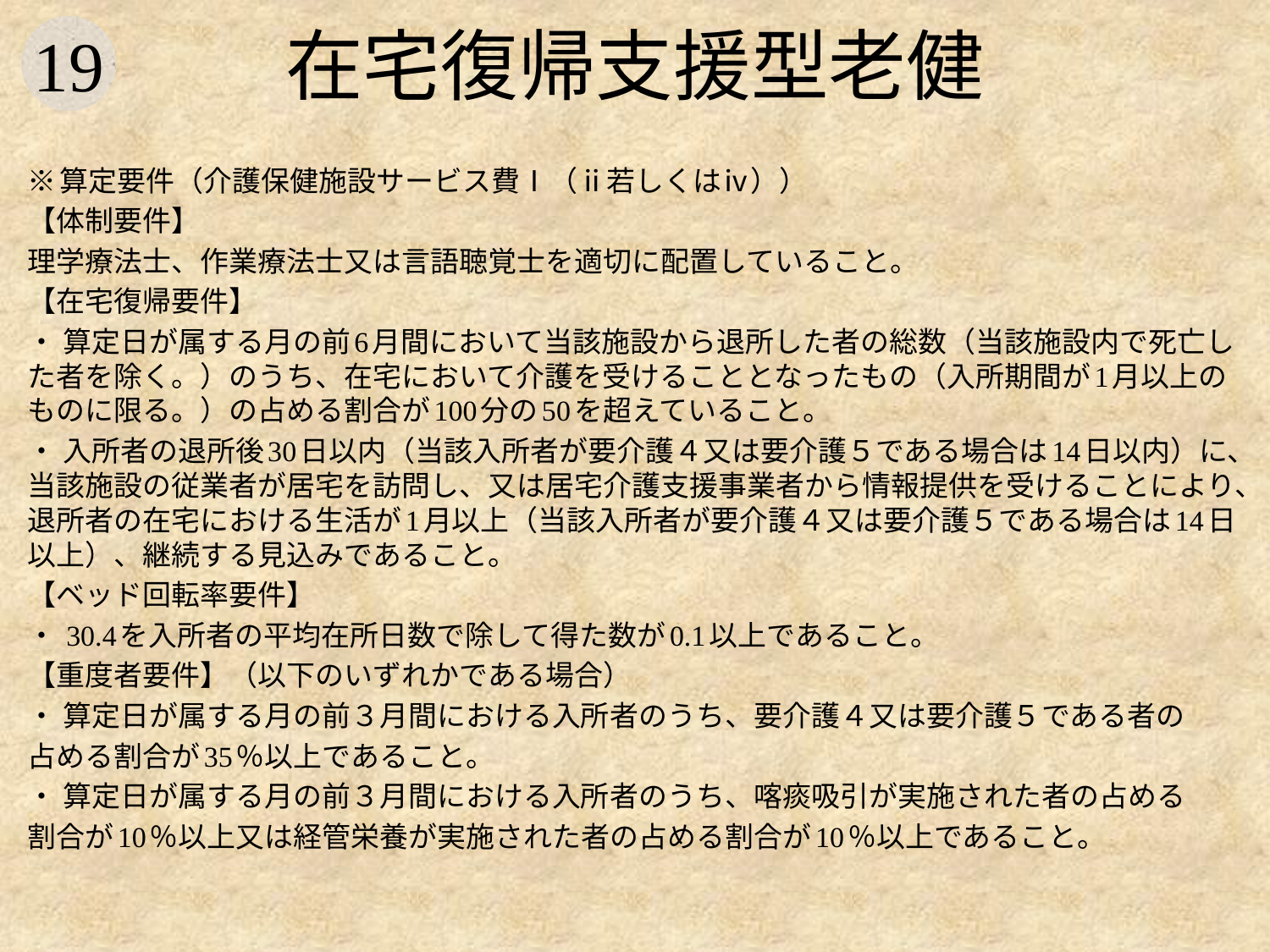

# 在宅復帰支援型老健
※算定要件（介護保健施設サービス費Ⅰ（ⅱ若しくはⅳ））
【体制要件】
理学療法士、作業療法士又は言語聴覚士を適切に配置していること。
【在宅復帰要件】
・ 算定日が属する月の前6月間において当該施設から退所した者の総数（当該施設内で死亡した者を除く。）のうち、在宅において介護を受けることとなったもの（入所期間が1月以上のものに限る。）の占める割合が100分の50を超えていること。
・ 入所者の退所後30日以内（当該入所者が要介護４又は要介護５である場合は14日以内）に、当該施設の従業者が居宅を訪問し、又は居宅介護支援事業者から情報提供を受けることにより、退所者の在宅における生活が1月以上（当該入所者が要介護４又は要介護５である場合は14日以上）、継続する見込みであること。
【ベッド回転率要件】
・ 30.4を入所者の平均在所日数で除して得た数が0.1以上であること。
【重度者要件】（以下のいずれかである場合）
・ 算定日が属する月の前３月間における入所者のうち、要介護４又は要介護５である者の
占める割合が35％以上であること。
・ 算定日が属する月の前３月間における入所者のうち、喀痰吸引が実施された者の占める
割合が10％以上又は経管栄養が実施された者の占める割合が10％以上であること。